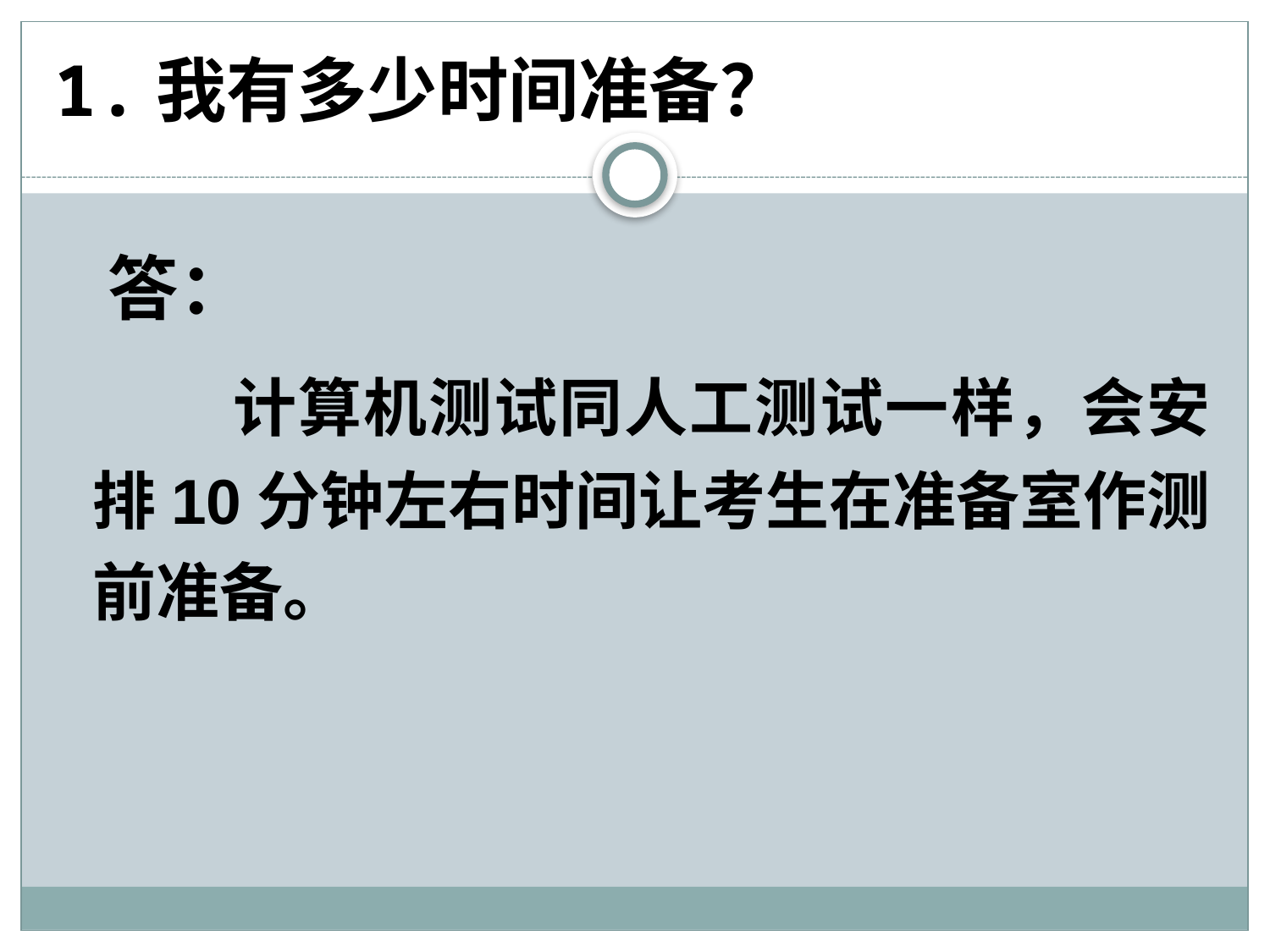

# 1.我有多少时间准备？
  答：
         计算机测试同人工测试一样，会安排10分钟左右时间让考生在准备室作测前准备。